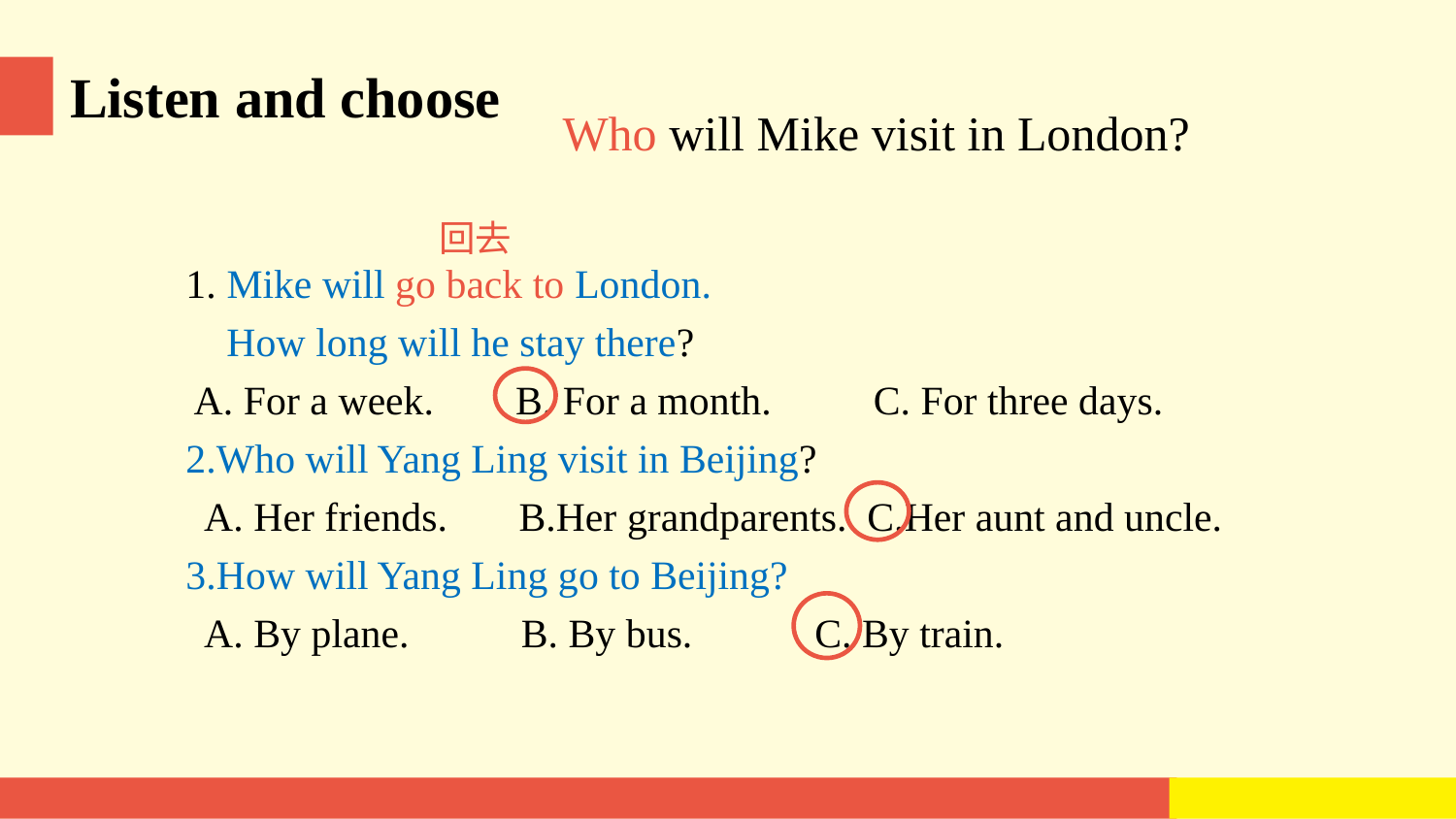

Listen and choose
Who will Mike visit in London?
1. Mike will go back to London.
    How long will he stay there?
 A. For a week.        B. For a month.          C. For three days.
2.Who will Yang Ling visit in Beijing?
  A. Her friends.       B.Her grandparents.  C.Her aunt and uncle.
3.How will Yang Ling go to Beijing?
  A. By plane.           B. By bus.            C. By train.
回去